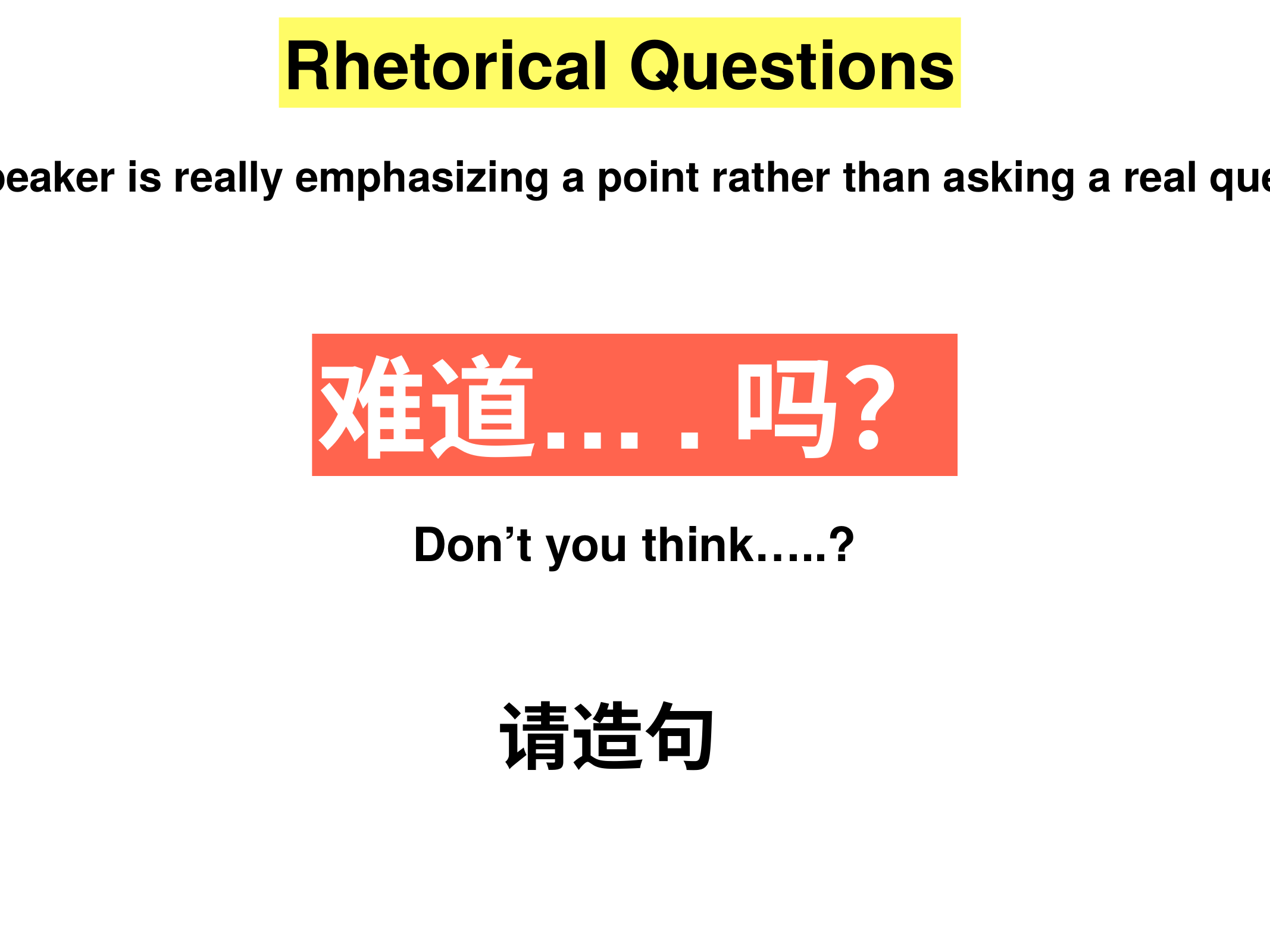

Rhetorical Questions
The speaker is really emphasizing a point rather than asking a real question.
难道….吗？
Don’t you think…..?
请造句